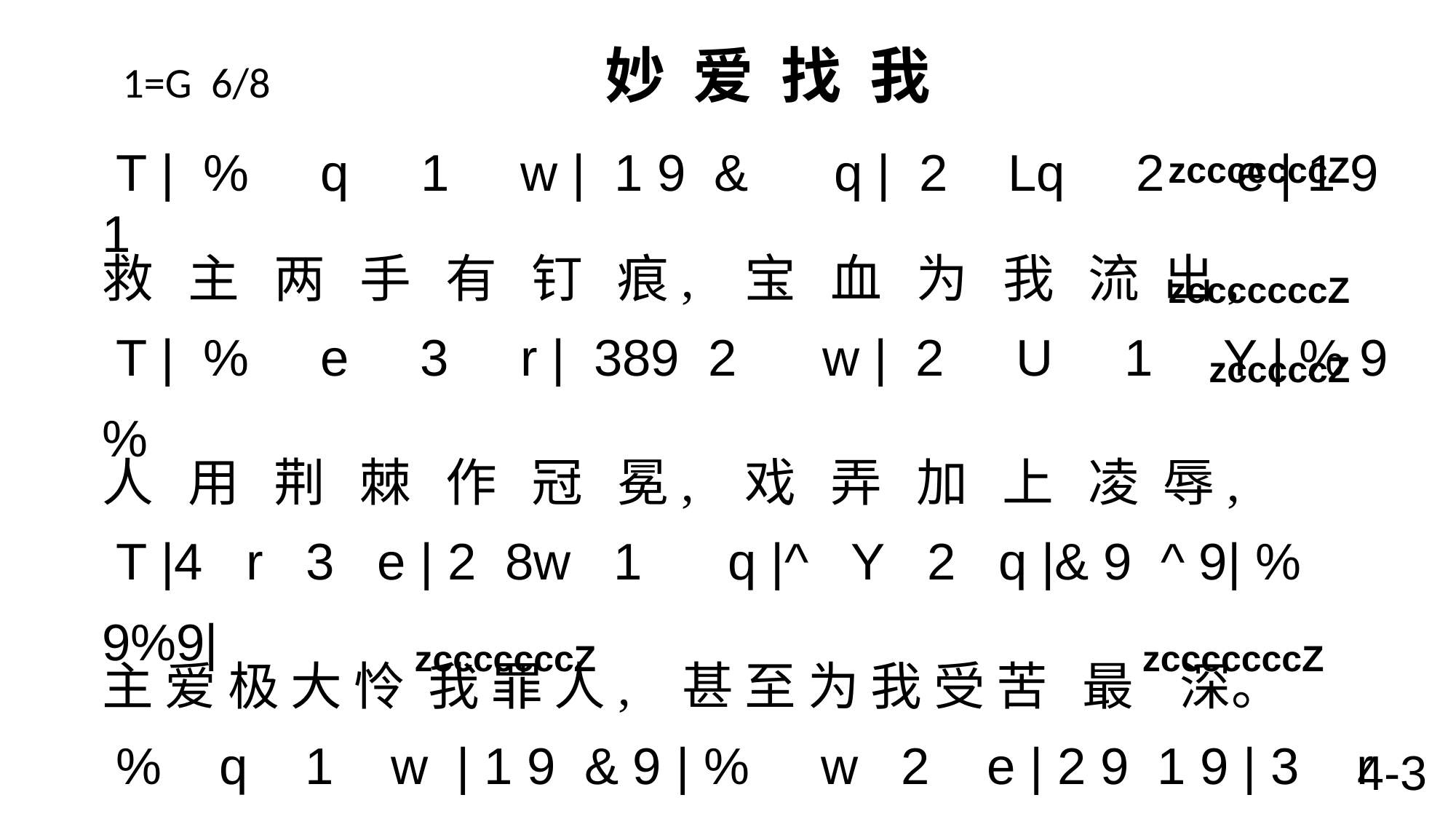

# 1=G  6/8                              妙  爱  找  我
    zcccccccZ
 T |  %     q     1     w |  1 9  &      q |  2    Lq     2     e | 1 9  1
救   主   两   手   有   钉   痕,   宝   血   为   我   流  出,
 T |  %     e     3     r |  389  2      w |  2     U     1     Y | % 9  %
人   用   荆   棘   作   冠   冕,   戏   弄   加   上   凌  辱,
 T |4   r   3   e | 2  8w   1      q |^   Y   2   q |& 9  ^ 9| % 9%9|
主 爱 极 大 怜  我 罪 人,   甚 至 为 我 受 苦   最    深。
 %    q    1    w  | 1 9  & 9 | %     w   2    e | 2 9  1 9 | 3    r    5
爱  何  大  寻   找   我!    血  何  宝  洗  净   我!   恩  何  宽
 e |4   w   3   q | 2 9 2 9| 3   t   4   w | 1   q   &   w | 1 9  1  \
领 我 归 回 群  中!         恩 何 宽 领  我 归 回 群  中。
    zcccccccZ
    zcccccZ
    zcccccccZ
    zcccccccZ
4-3